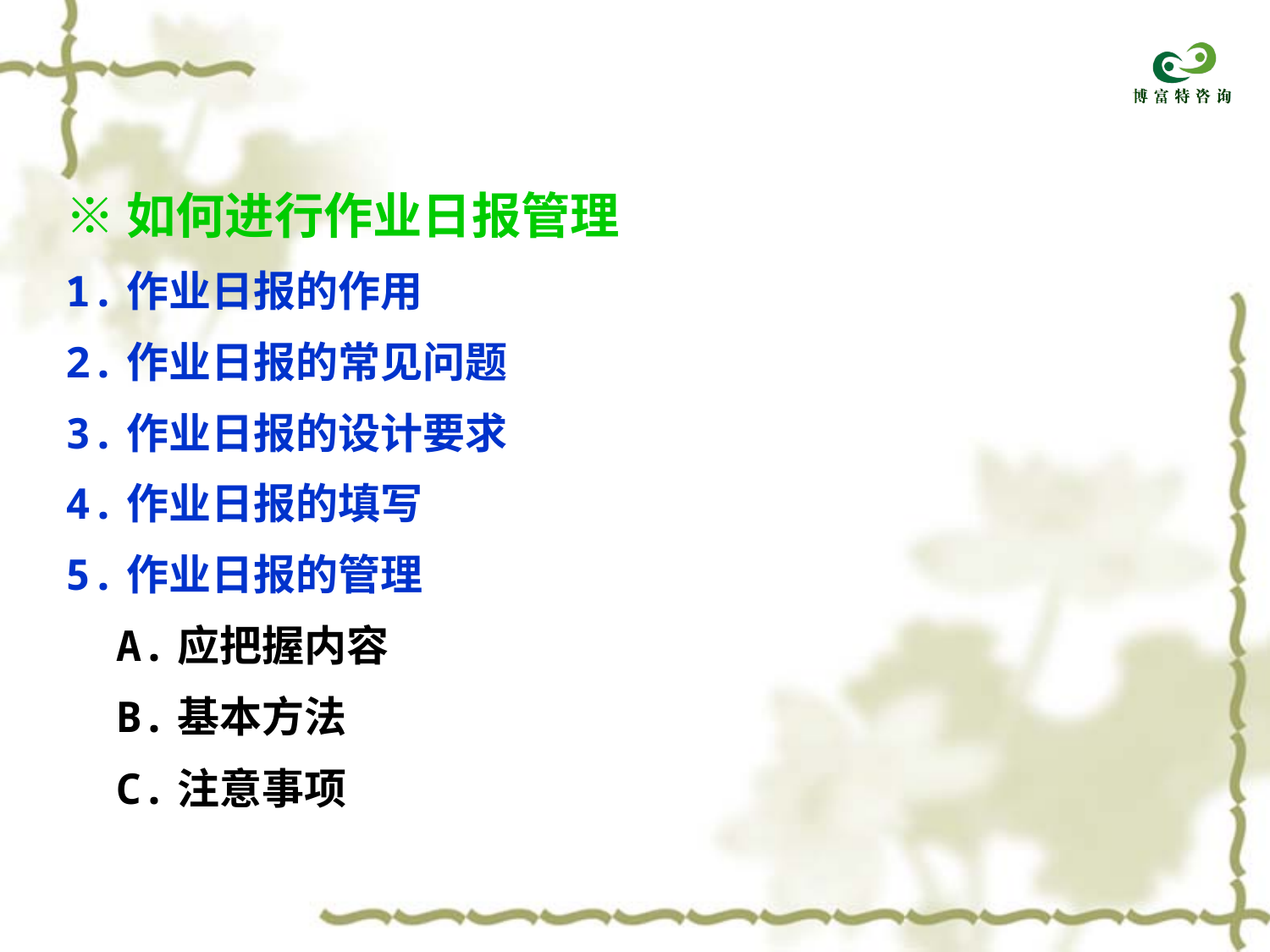

※如何进行作业日报管理
1.作业日报的作用
2.作业日报的常见问题
3.作业日报的设计要求
4.作业日报的填写
5.作业日报的管理
  A.应把握内容
  B.基本方法
  C.注意事项